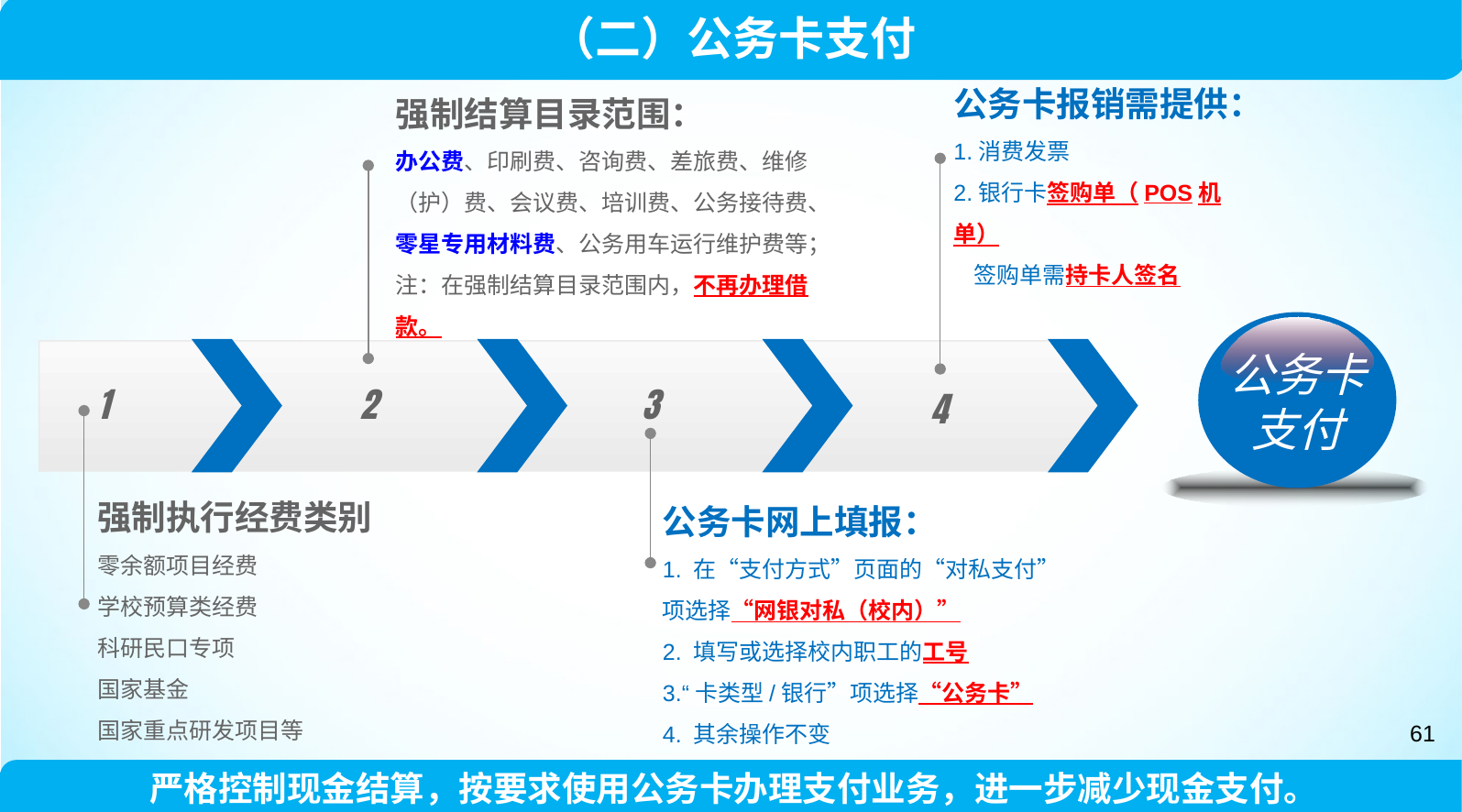

（二）公务卡支付
公务卡报销需提供：
1.消费发票
2.银行卡签购单（POS机单）
   签购单需持卡人签名

强制结算目录范围：
办公费、印刷费、咨询费、差旅费、维修（护）费、会议费、培训费、公务接待费、零星专用材料费、公务用车运行维护费等；
注：在强制结算目录范围内，不再办理借款。

公务卡
支付

2
1
3
4
强制执行经费类别
零余额项目经费
学校预算类经费
科研民口专项
国家基金
国家重点研发项目等
公务卡网上填报：
1. 在“支付方式”页面的“对私支付”项选择“网银对私（校内）”
2. 填写或选择校内职工的工号
3.“卡类型/银行”项选择“公务卡”
4. 其余操作不变
61
严格控制现金结算，按要求使用公务卡办理支付业务，进一步减少现金支付。